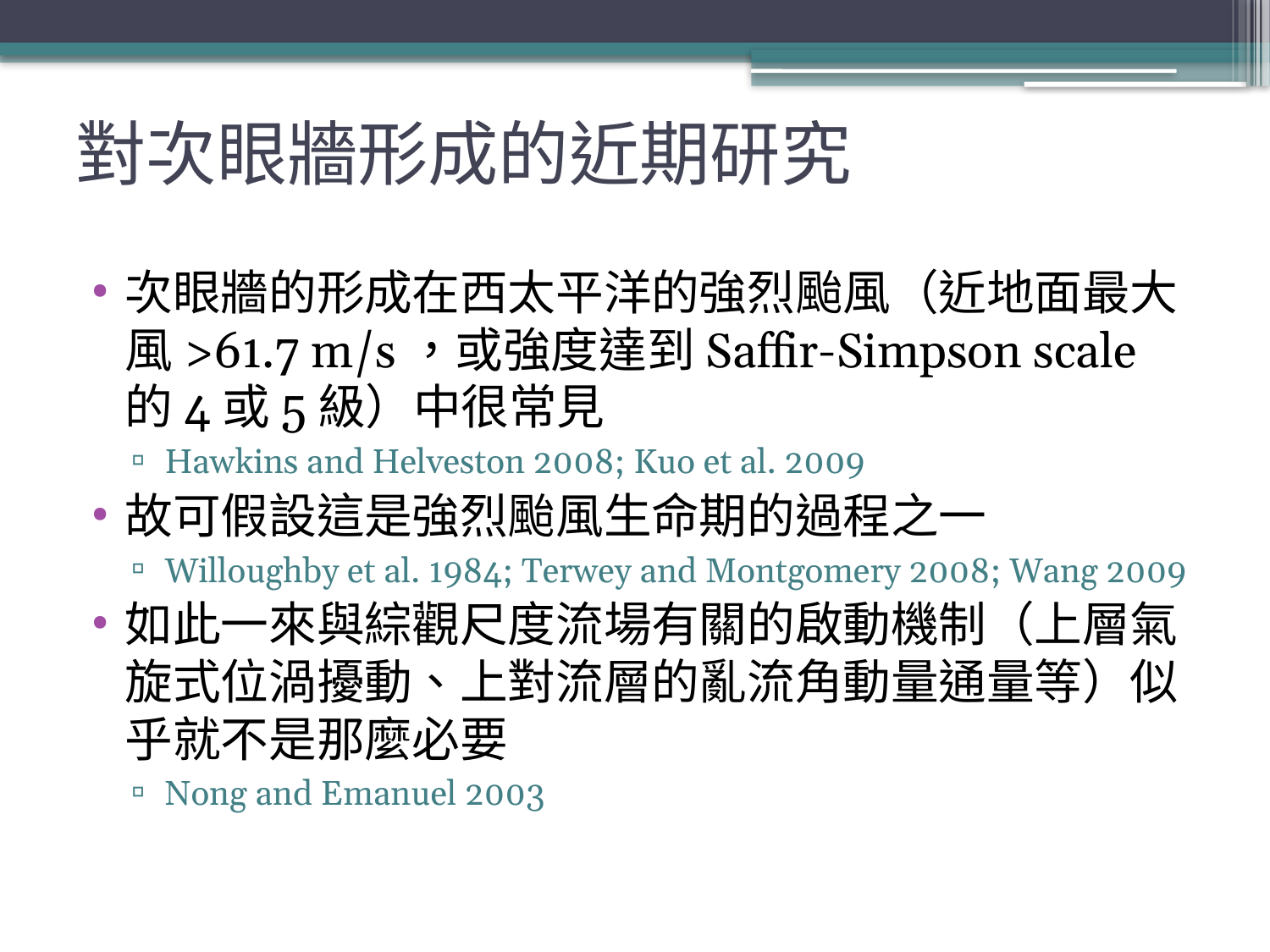

# 對次眼牆形成的近期研究
次眼牆的形成在西太平洋的強烈颱風（近地面最大風>61.7 m/s，或強度達到Saffir-Simpson scale的4或5級）中很常見
Hawkins and Helveston 2008; Kuo et al. 2009
故可假設這是強烈颱風生命期的過程之一
Willoughby et al. 1984; Terwey and Montgomery 2008; Wang 2009
如此一來與綜觀尺度流場有關的啟動機制（上層氣旋式位渦擾動、上對流層的亂流角動量通量等）似乎就不是那麼必要
Nong and Emanuel 2003